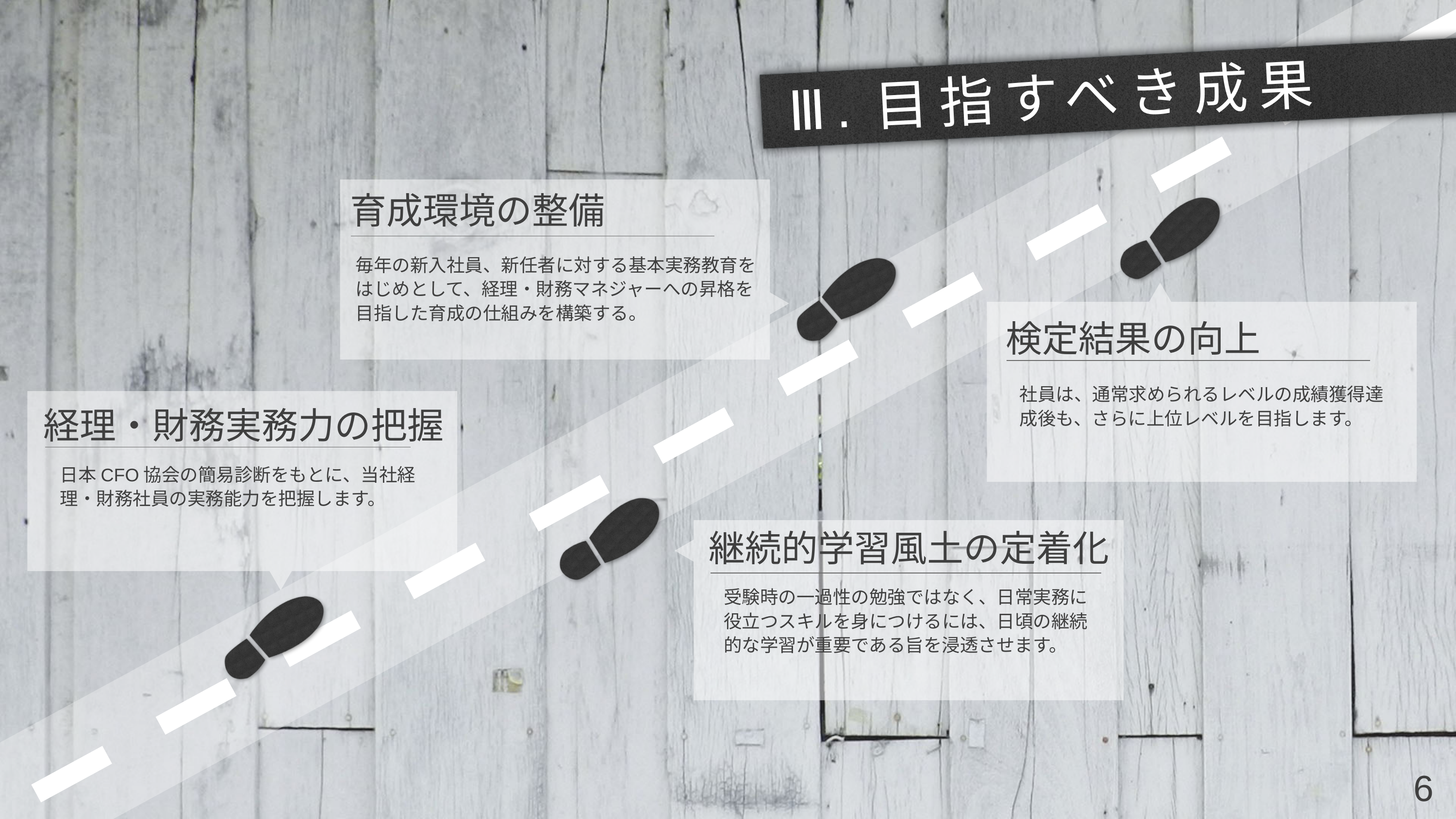

# Ⅲ.目指すべき成果
育成環境の整備
毎年の新入社員、新任者に対する基本実務教育をはじめとして、経理・財務マネジャーへの昇格を目指した育成の仕組みを構築する。
検定結果の向上
社員は、通常求められるレベルの成績獲得達成後も、さらに上位レベルを目指します。
経理・財務実務力の把握
日本CFO協会の簡易診断をもとに、当社経理・財務社員の実務能力を把握します。
継続的学習風土の定着化
受験時の一過性の勉強ではなく、日常実務に役立つスキルを身につけるには、日頃の継続的な学習が重要である旨を浸透させます。
6